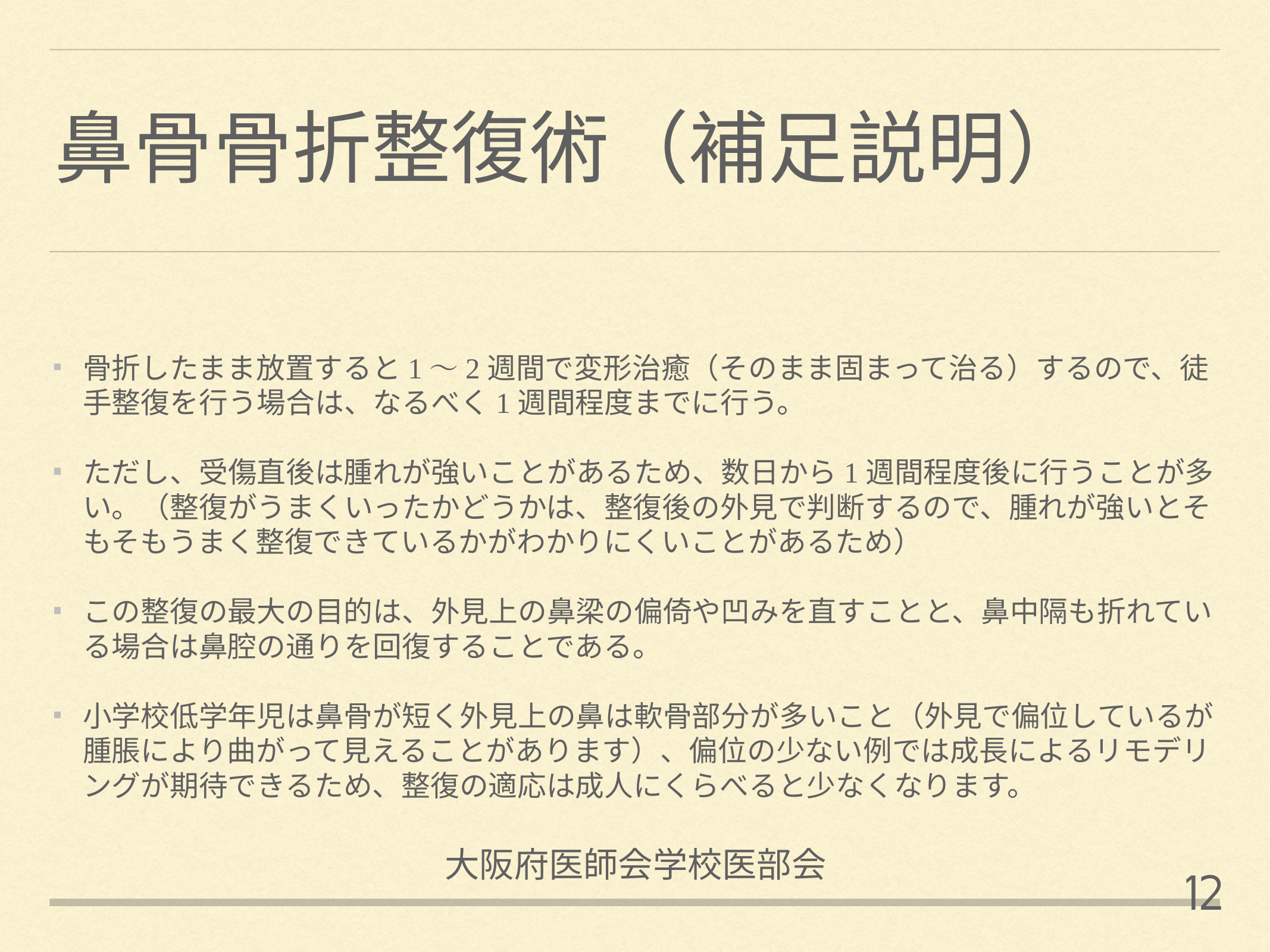

# 鼻骨骨折整復術（補足説明）
骨折したまま放置すると1〜2週間で変形治癒（そのまま固まって治る）するので、徒手整復を行う場合は、なるべく1週間程度までに行う。
ただし、受傷直後は腫れが強いことがあるため、数日から1週間程度後に行うことが多い。（整復がうまくいったかどうかは、整復後の外見で判断するので、腫れが強いとそもそもうまく整復できているかがわかりにくいことがあるため）
この整復の最大の目的は、外見上の鼻梁の偏倚や凹みを直すことと、鼻中隔も折れている場合は鼻腔の通りを回復することである。
小学校低学年児は鼻骨が短く外見上の鼻は軟骨部分が多いこと（外見で偏位しているが腫脹により曲がって見えることがあります）、偏位の少ない例では成長によるリモデリングが期待できるため、整復の適応は成人にくらべると少なくなります。
大阪府医師会学校医部会
12